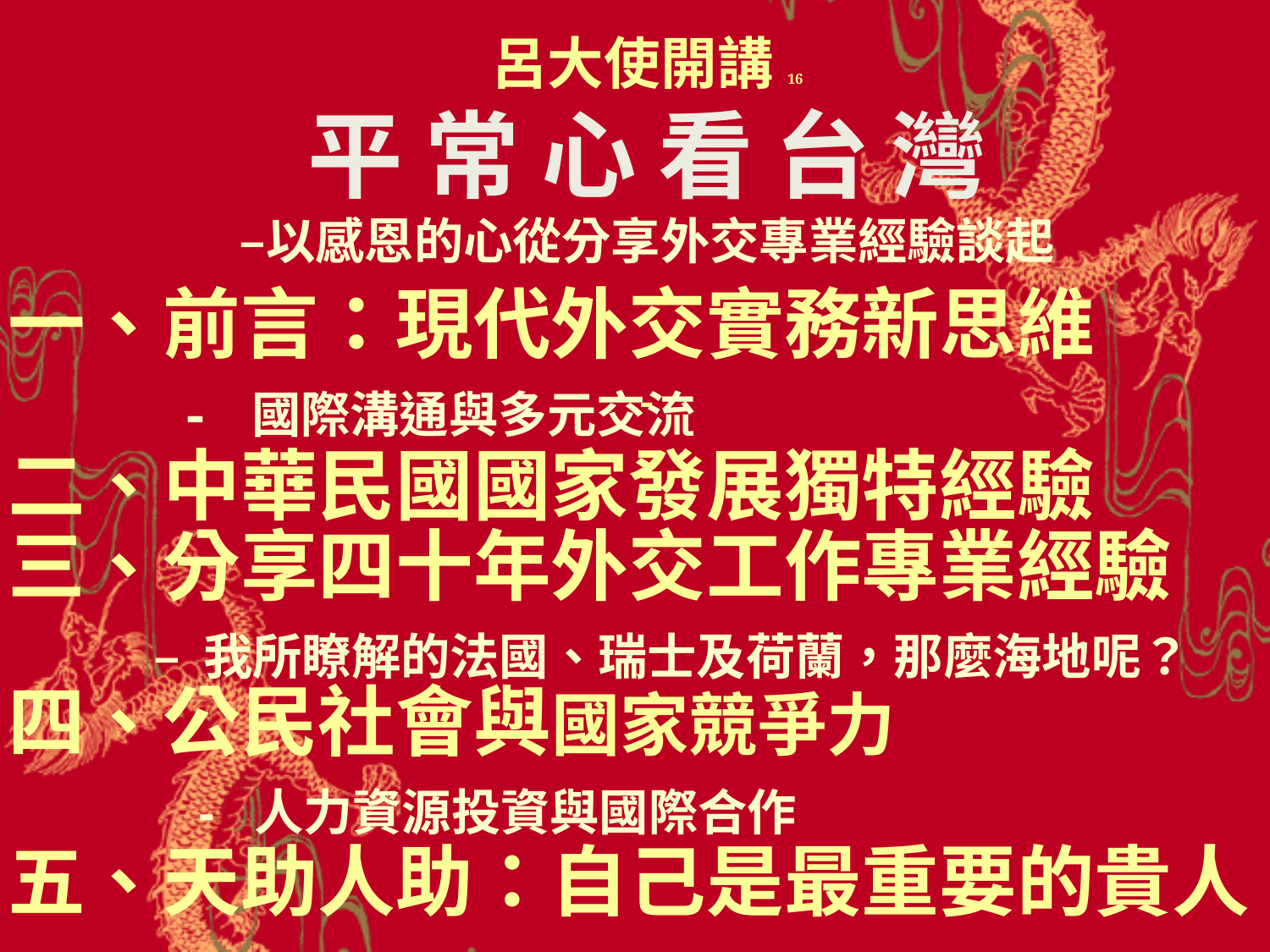

# 呂大使開講16 平 常 心 看 台 灣 –以感恩的心從分享外交專業經驗談起 -
一、前言：現代外交實務新思維
        - 國際溝通與多元交流
二、中華民國國家發展獨特經驗
三、分享四十年外交工作專業經驗
             – 我所瞭解的法國、瑞士及荷蘭，那麼海地呢？
四、公民社會與國家競爭力
          -  人力資源投資與國際合作
五、天助人助：自己是最重要的貴人